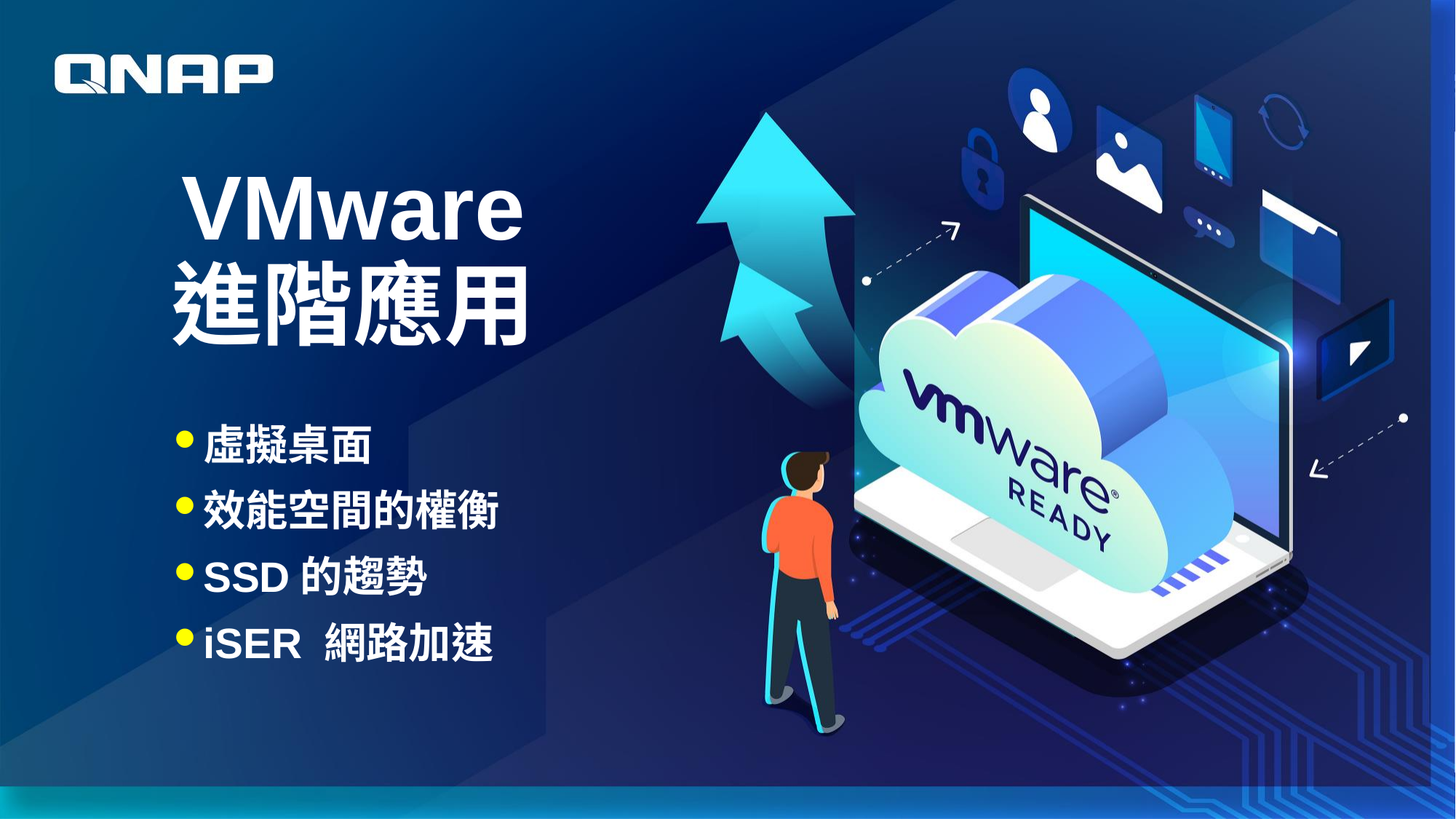

# VMware 進階應用
虛擬桌面
效能空間的權衡
SSD的趨勢
iSER 網路加速